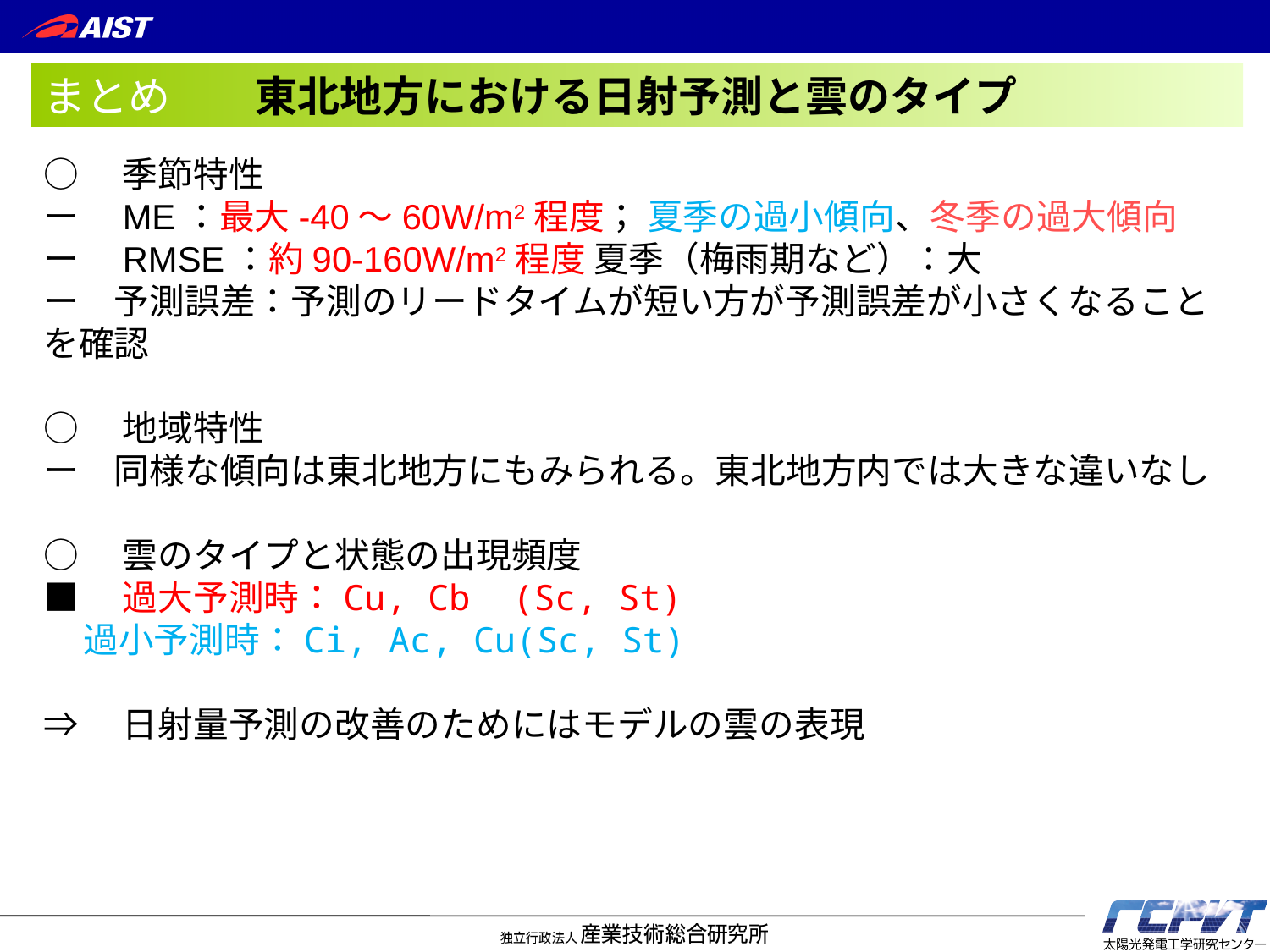

まとめ　　東北地方における日射予測と雲のタイプ
○　季節特性
ー　ME：最大-40～60W/m2程度； 夏季の過小傾向、冬季の過大傾向
ー　RMSE：約90-160W/m2程度 夏季（梅雨期など）：大
ー　予測誤差：予測のリードタイムが短い方が予測誤差が小さくなることを確認

○　地域特性
ー　同様な傾向は東北地方にもみられる。東北地方内では大きな違いなし

○　雲のタイプと状態の出現頻度
■　過大予測時：Cu, Cb  (Sc, St)
    過小予測時：Ci, Ac, Cu(Sc, St)

⇒　日射量予測の改善のためにはモデルの雲の表現